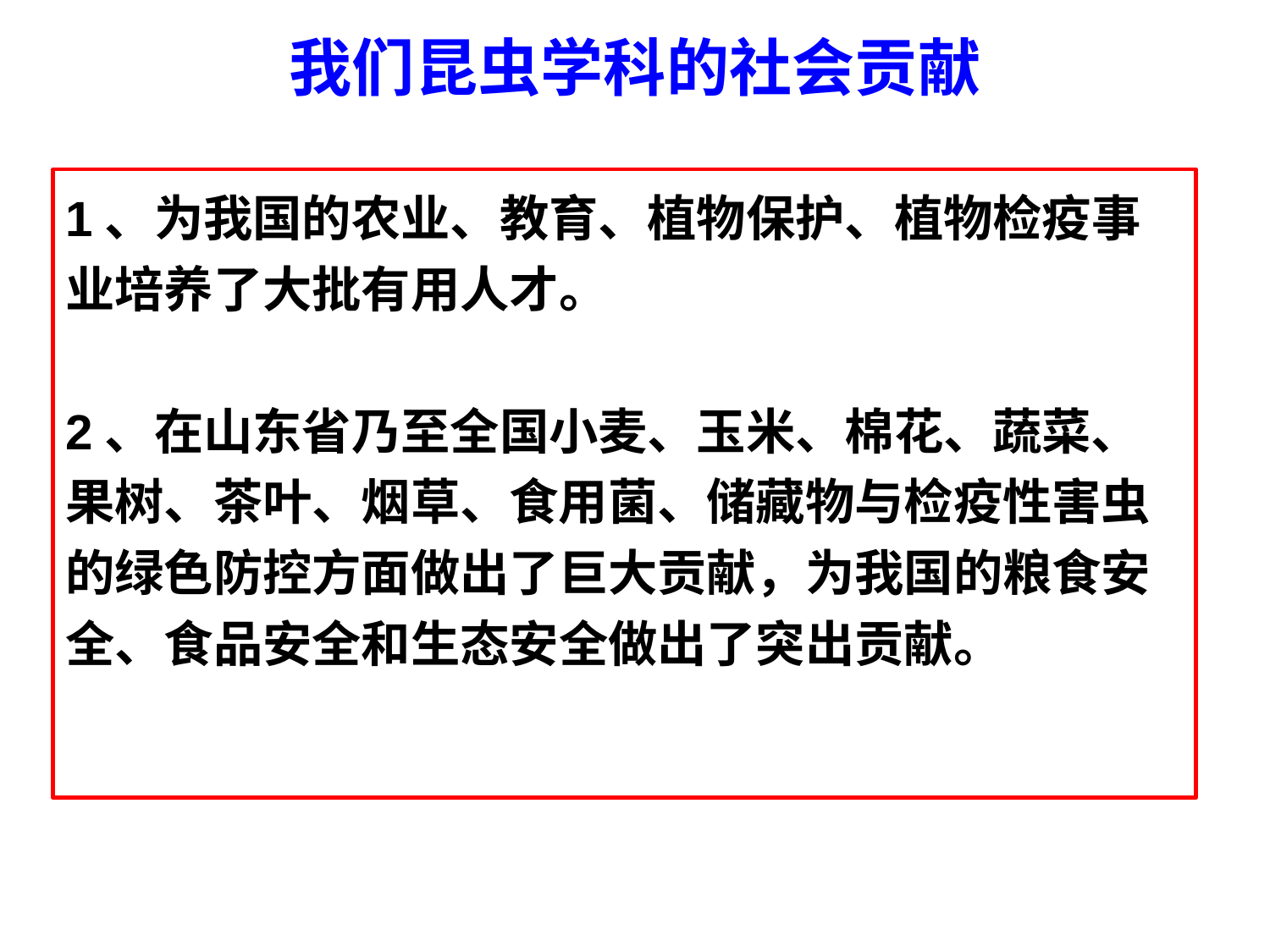

# 我们昆虫学科的社会贡献
1、为我国的农业、教育、植物保护、植物检疫事业培养了大批有用人才。

2、在山东省乃至全国小麦、玉米、棉花、蔬菜、果树、茶叶、烟草、食用菌、储藏物与检疫性害虫的绿色防控方面做出了巨大贡献，为我国的粮食安全、食品安全和生态安全做出了突出贡献。